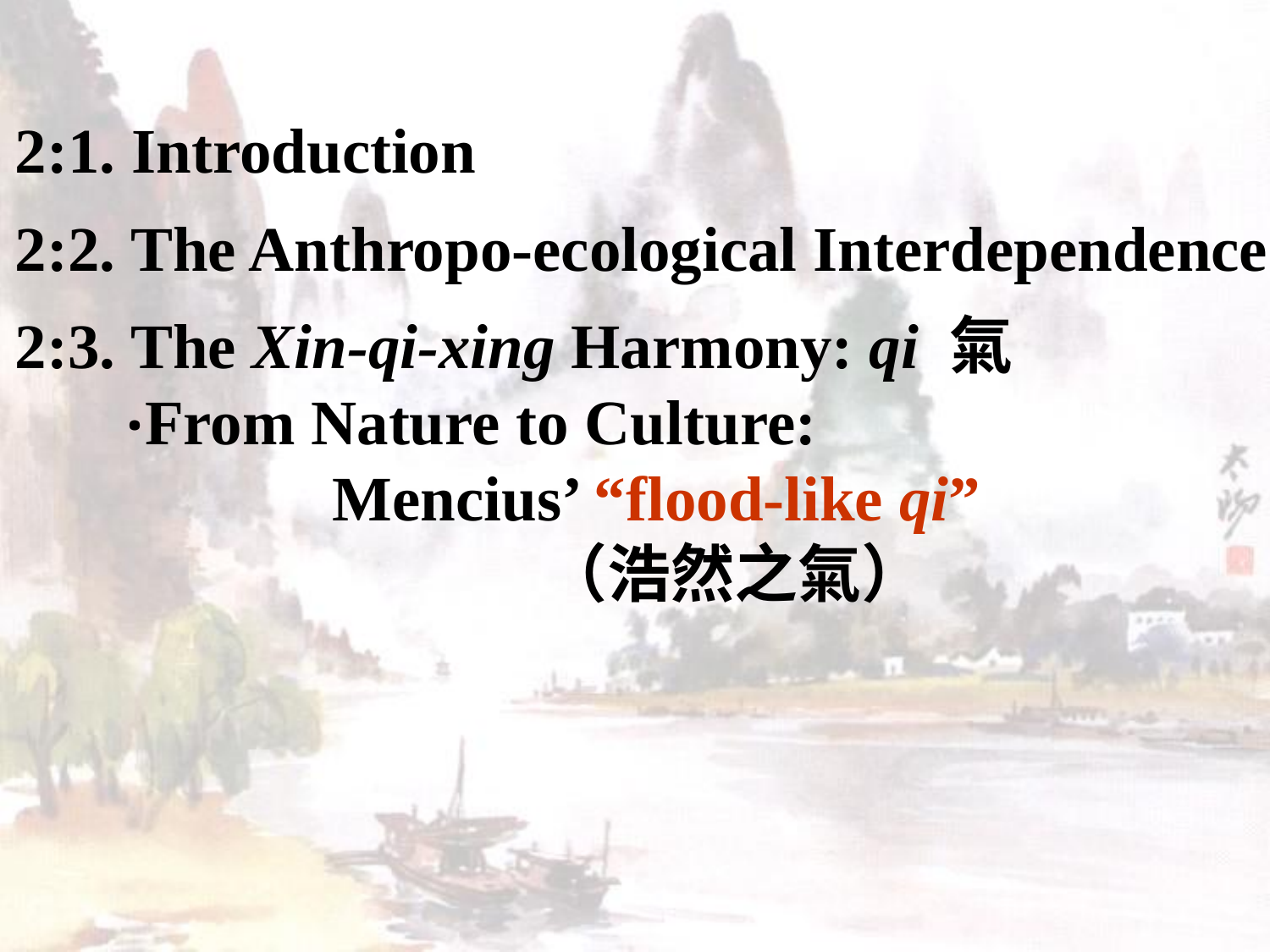

2:1. Introduction
   2:2. The Anthropo-ecological Interdependence
   2:3. The Xin-qi-xing Harmony: qi 氣
          ‧From Nature to Culture:
                       Mencius’ “flood-like qi”
                                       （浩然之氣）